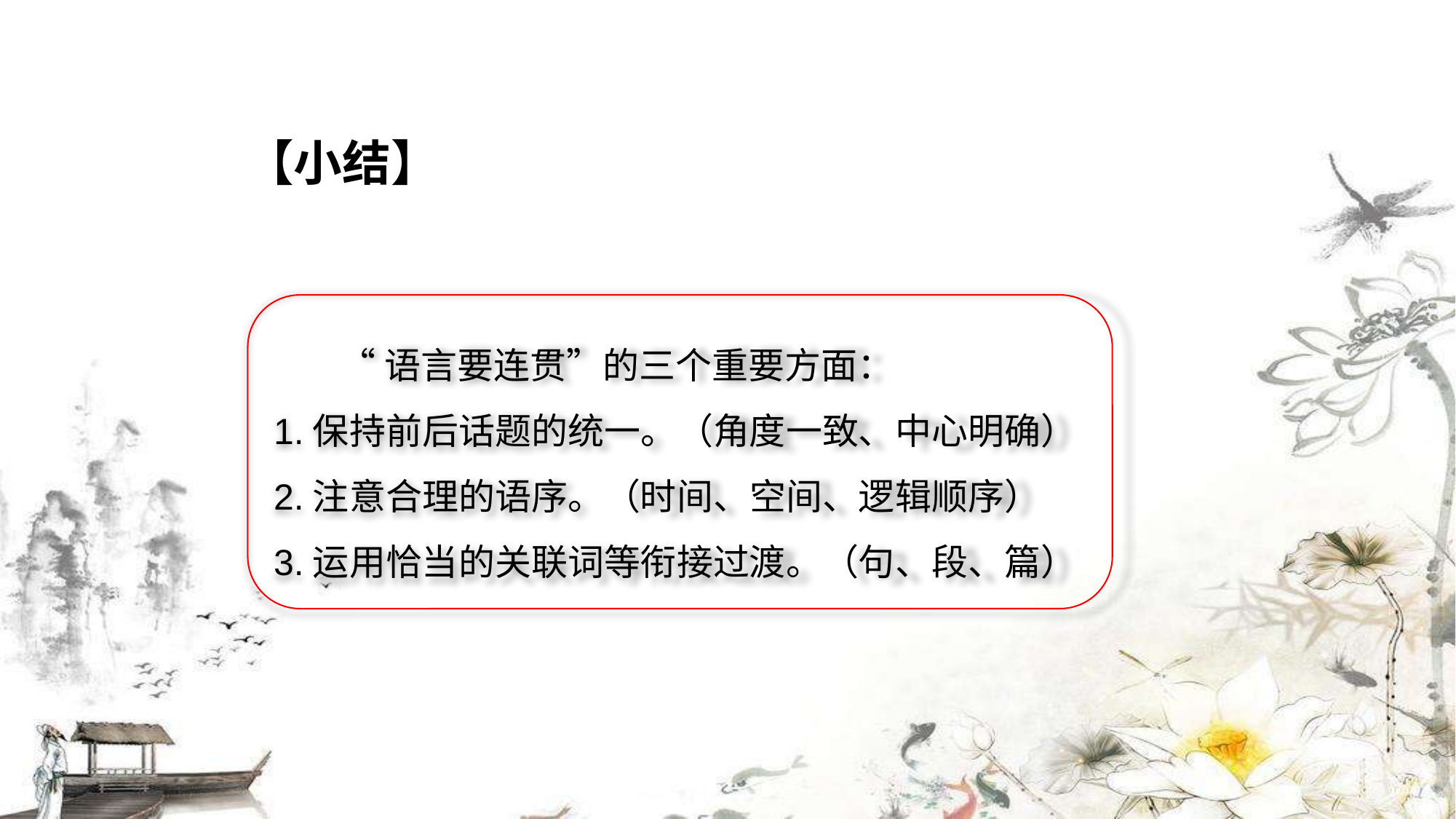

【小结】
        “语言要连贯”的三个重要方面：
1.保持前后话题的统一。（角度一致、中心明确）
2.注意合理的语序。（时间、空间、逻辑顺序）
3.运用恰当的关联词等衔接过渡。（句、段、篇）